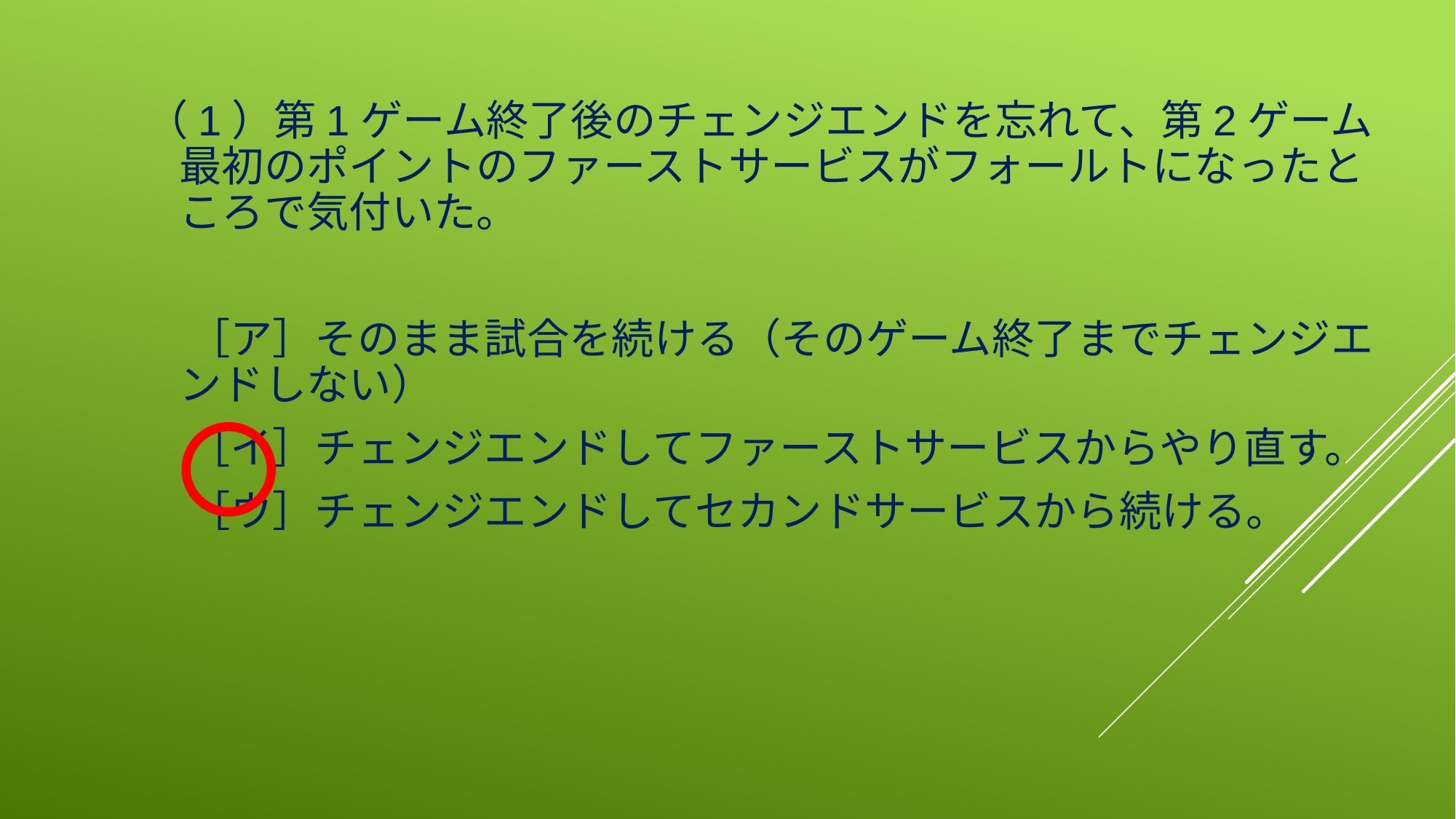

（1）第1ゲーム終了後のチェンジエンドを忘れて、第2ゲーム最初のポイントのファーストサービスがフォールトになったところで気付いた。

　［ア］そのまま試合を続ける（そのゲーム終了までチェンジエンドしない）
　［イ］チェンジエンドしてファーストサービスからやり直す。
　［ウ］チェンジエンドしてセカンドサービスから続ける。